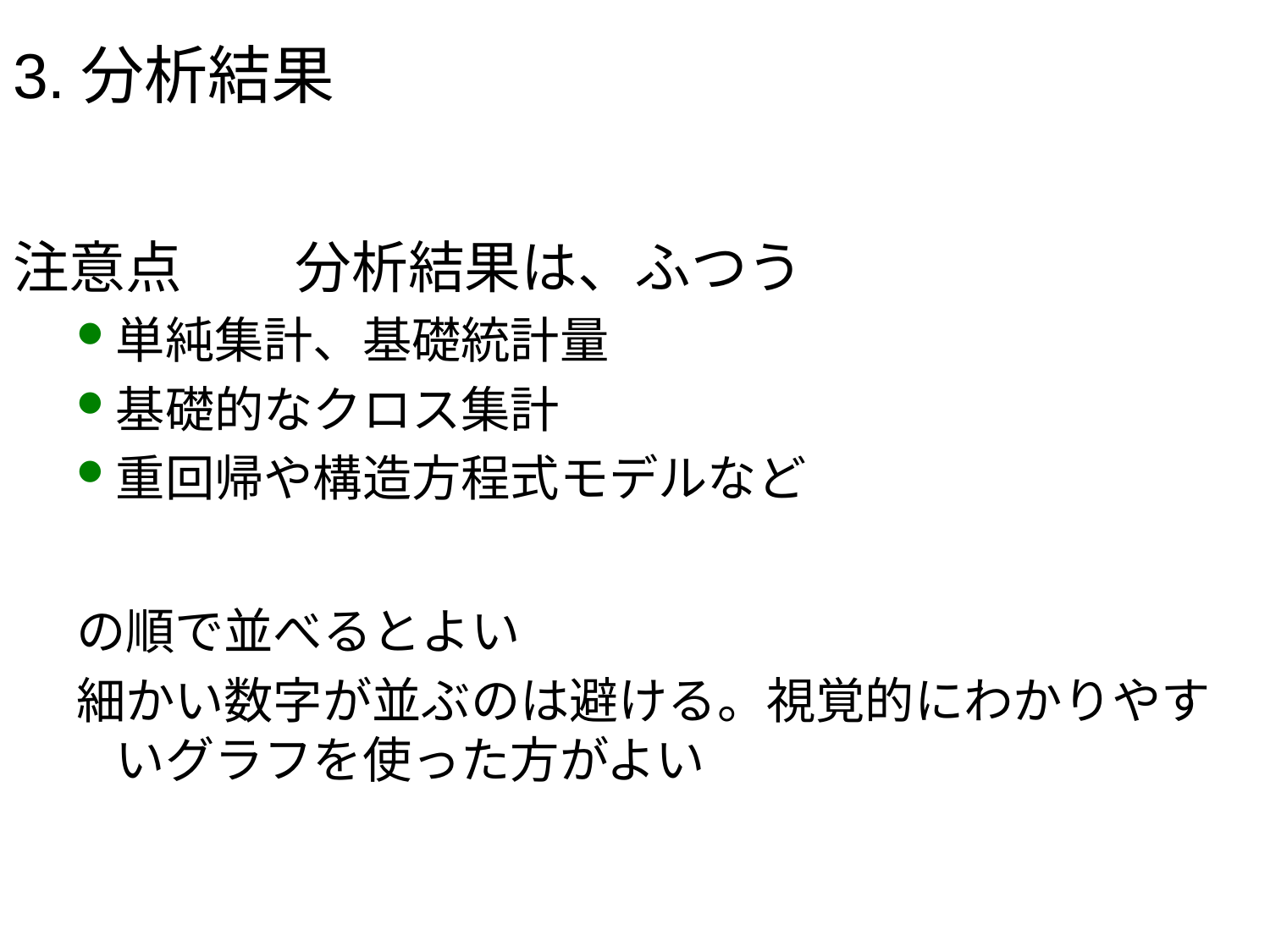

# 3.分析結果

注意点　　分析結果は、ふつう
単純集計、基礎統計量
基礎的なクロス集計
重回帰や構造方程式モデルなど

の順で並べるとよい
細かい数字が並ぶのは避ける。視覚的にわかりやすいグラフを使った方がよい